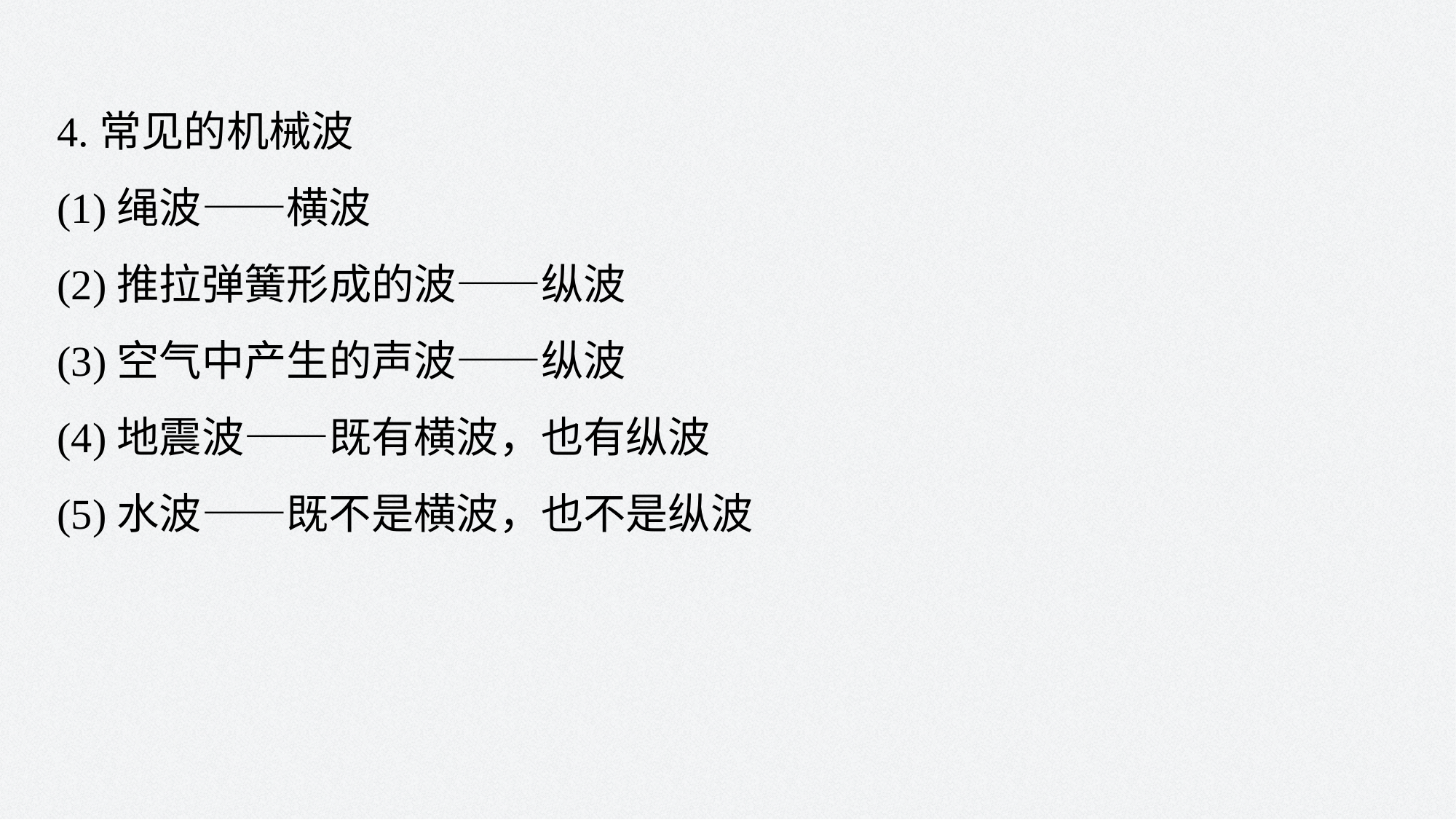

4.常见的机械波
(1)绳波——横波
(2)推拉弹簧形成的波——纵波
(3)空气中产生的声波——纵波
(4)地震波——既有横波，也有纵波
(5)水波——既不是横波，也不是纵波